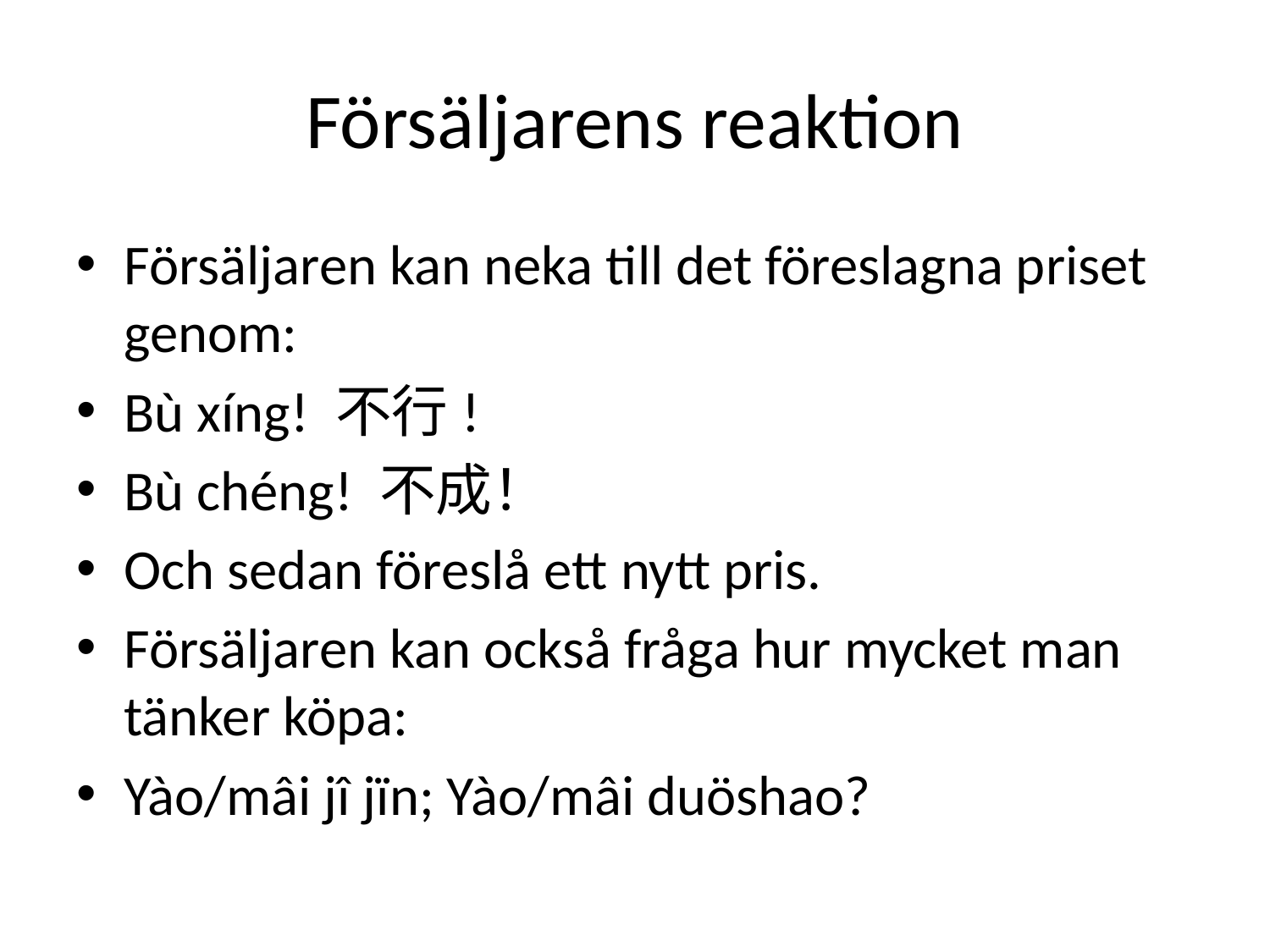

# Försäljarens reaktion
Försäljaren kan neka till det föreslagna priset genom:
Bù xíng! 不行!
Bù chéng! 不成！
Och sedan föreslå ett nytt pris.
Försäljaren kan också fråga hur mycket man tänker köpa:
Yào/mâi jî jïn; Yào/mâi duöshao?